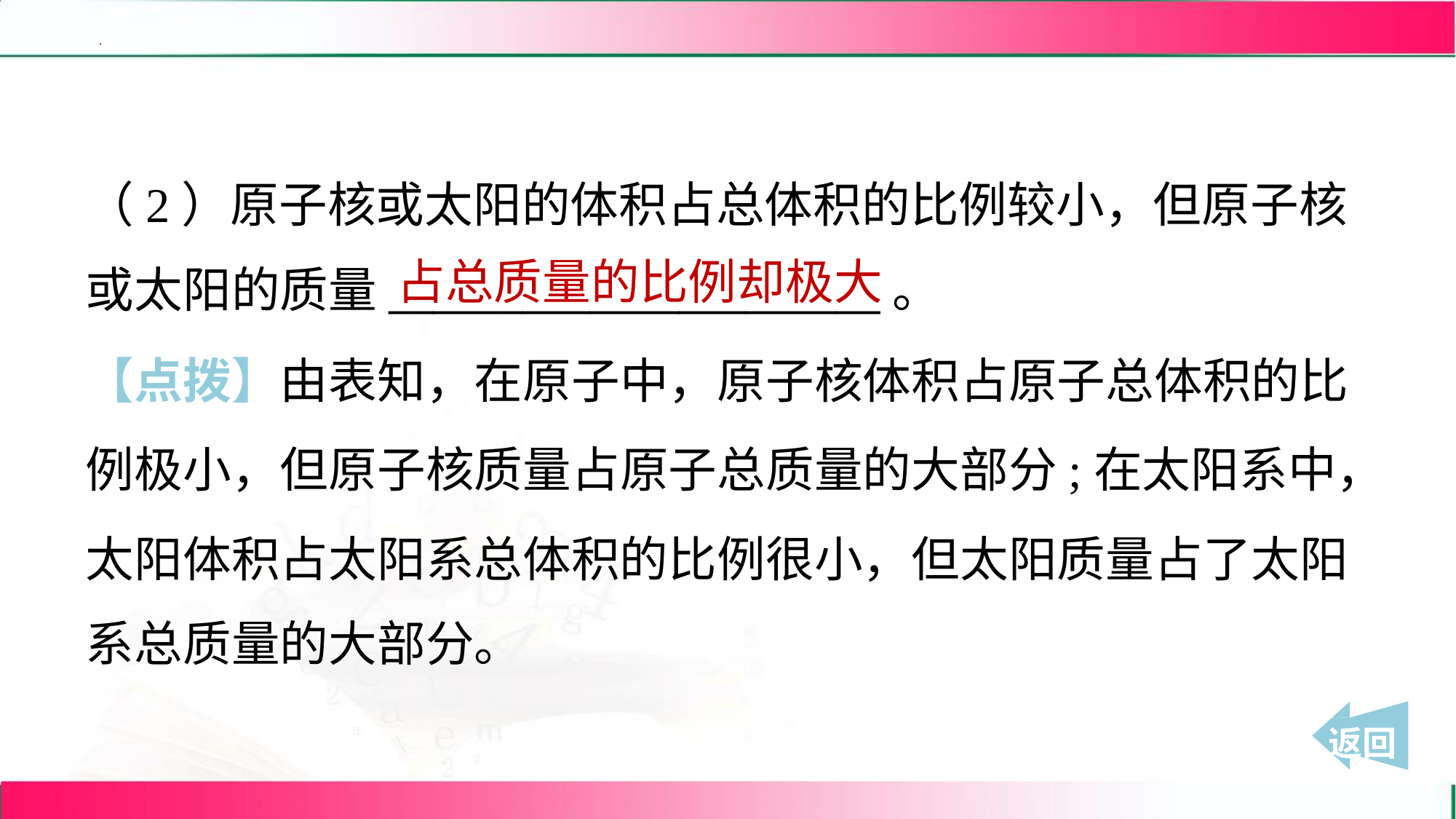

（2）原子核或太阳的体积占总体积的比例较小，但原子核
或太阳的质量______________________。
占总质量的比例却极大
【点拨】由表知，在原子中，原子核体积占原子总体积的比
例极小，但原子核质量占原子总质量的大部分;在太阳系中，
太阳体积占太阳系总体积的比例很小，但太阳质量占了太阳
系总质量的大部分。
 返回